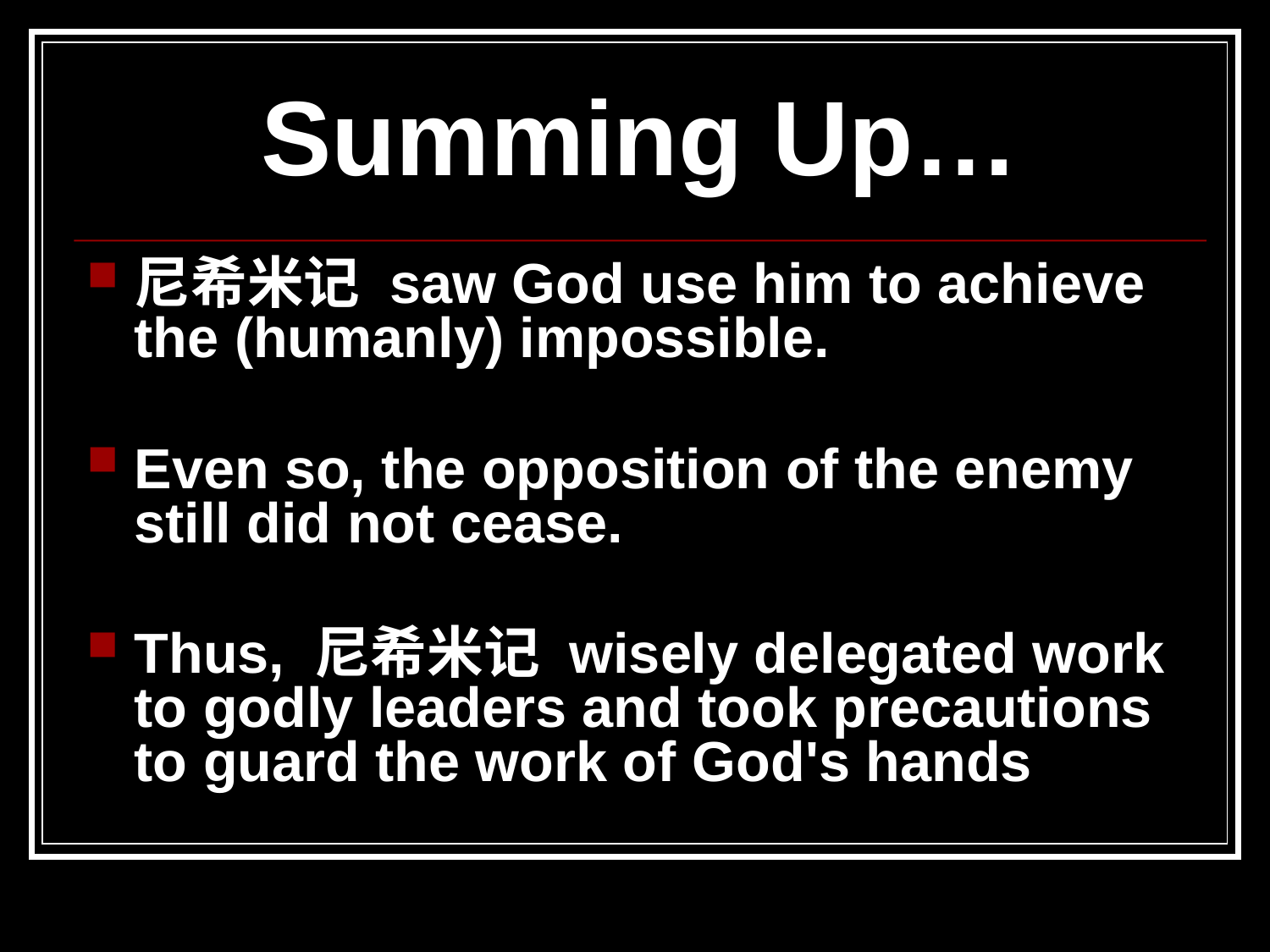

# Summing Up…
尼希米记 saw God use him to achieve the (humanly) impossible.

Even so, the opposition of the enemy still did not cease.

Thus, 尼希米记 wisely delegated work to godly leaders and took precautions to guard the work of God's hands